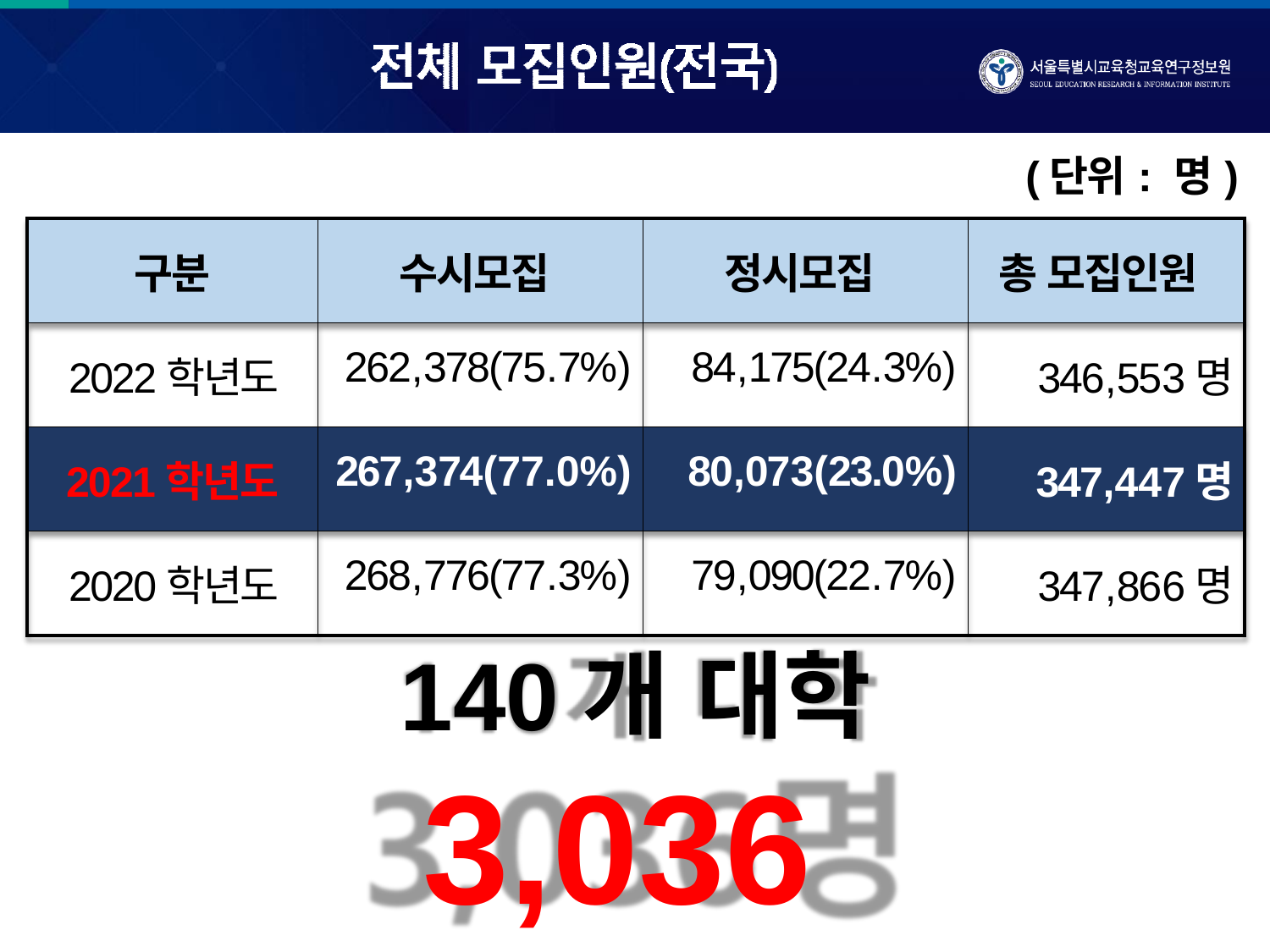

| (단위: 명) |  |  |  |
| --- | --- | --- | --- |
| 구분 | 수시모집 | 정시모집 | 총 모집인원 |
| 2022학년도 | 262,378(75.7%) | 84,175(24.3%) | 346,553명 |
| 2021학년도 | 267,374(77.0%) | 80,073(23.0%) | 347,447명 |
| 2020학년도 | 268,776(77.3%) | 79,090(22.7%) | 347,866명 |

140개 대학
3,036명